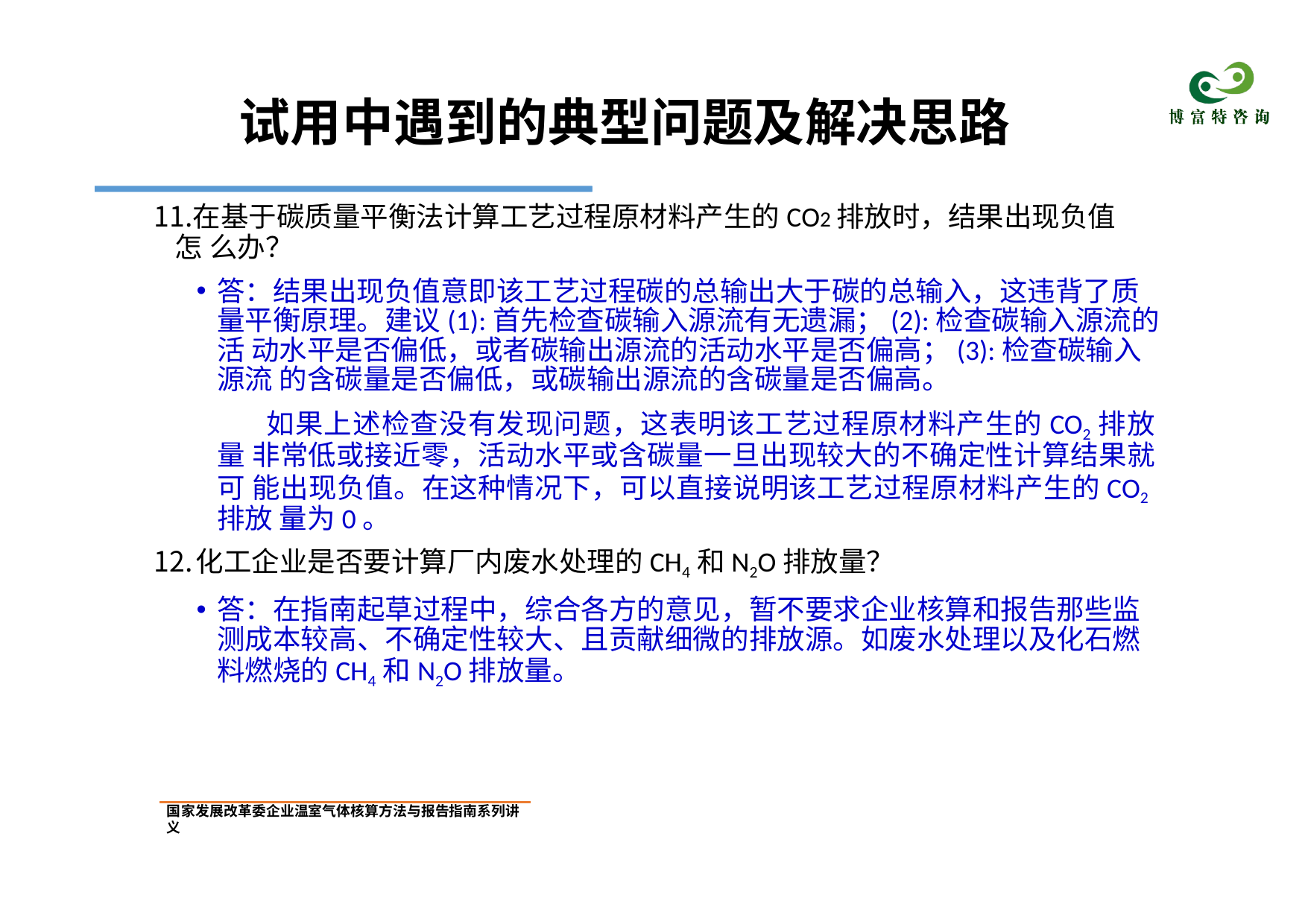

# 试用中遇到的典型问题及解决思路
在基于碳质量平衡法计算工艺过程原材料产生的CO2排放时，结果出现负值怎 么办？
答：结果出现负值意即该工艺过程碳的总输出大于碳的总输入，这违背了质 量平衡原理。建议(1):首先检查碳输入源流有无遗漏；(2):检查碳输入源流的活 动水平是否偏低，或者碳输出源流的活动水平是否偏高；(3):检查碳输入源流 的含碳量是否偏低，或碳输出源流的含碳量是否偏高。
如果上述检查没有发现问题，这表明该工艺过程原材料产生的CO2排放量 非常低或接近零，活动水平或含碳量一旦出现较大的不确定性计算结果就可 能出现负值。在这种情况下，可以直接说明该工艺过程原材料产生的CO2排放 量为0。
化工企业是否要计算厂内废水处理的CH4和N2O排放量？
答：在指南起草过程中，综合各方的意见，暂不要求企业核算和报告那些监 测成本较高、不确定性较大、且贡献细微的排放源。如废水处理以及化石燃 料燃烧的CH4和N2O排放量。
国家发展改革委企业温室气体核算方法与报告指南系列讲义
42